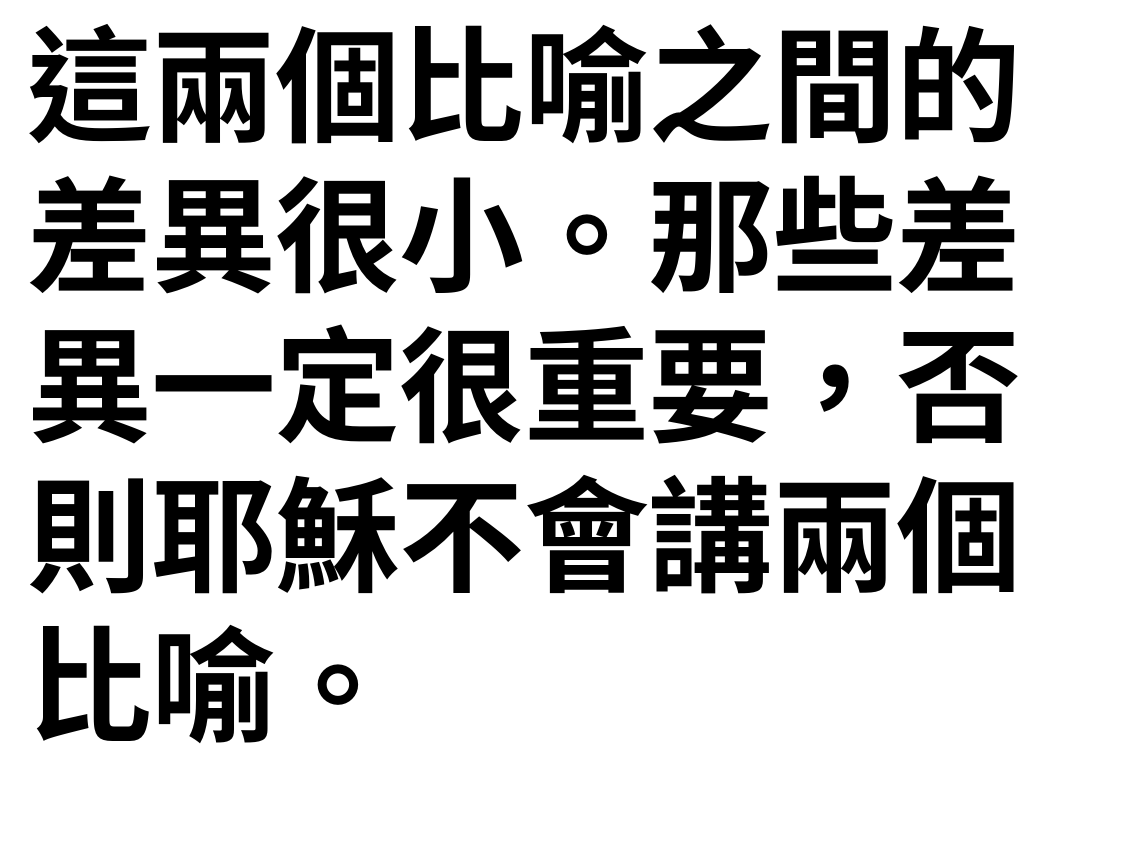

這兩個比喻之間的差異很小。那些差異一定很重要，否則耶穌不會講兩個比喻。